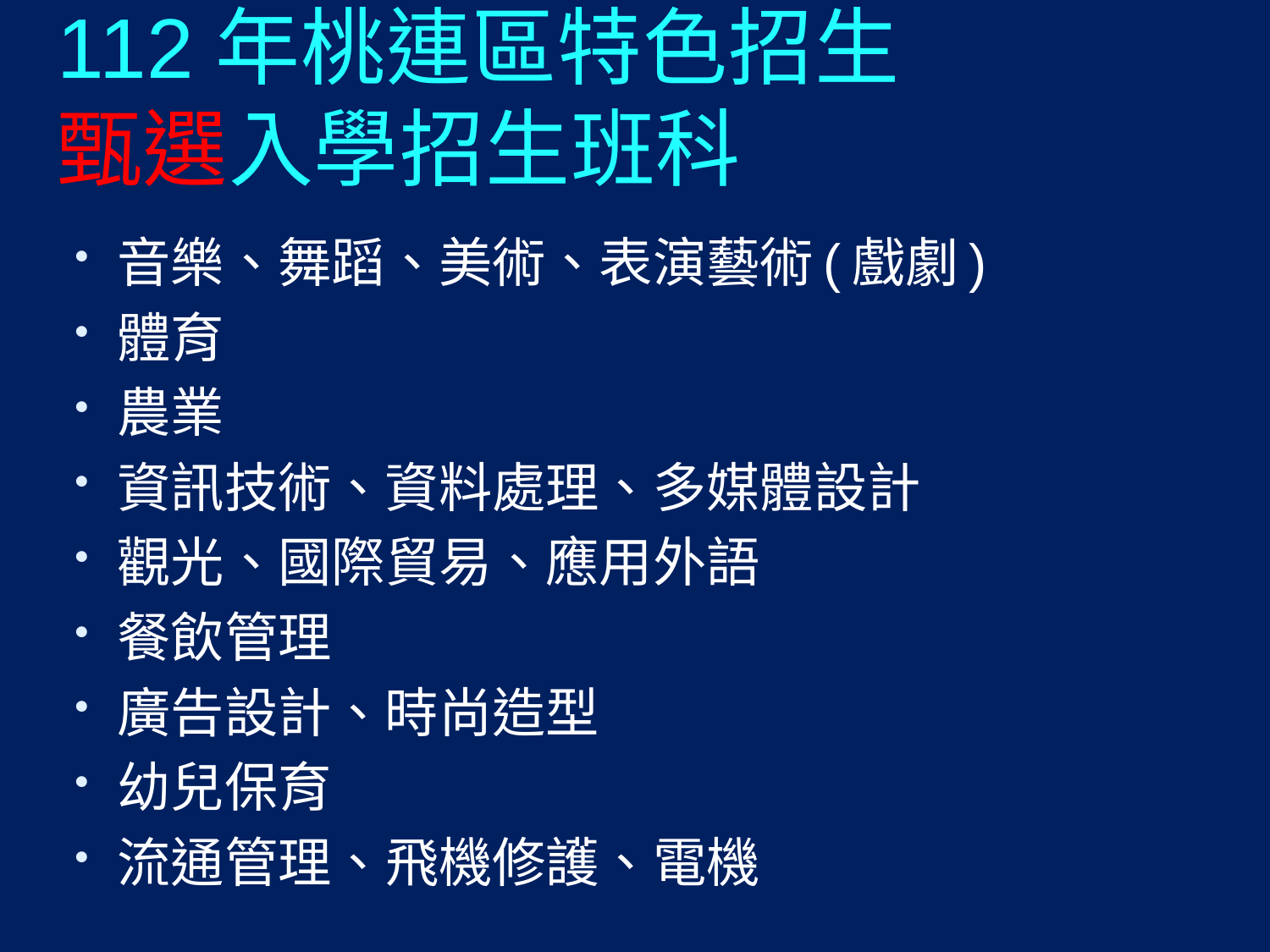

# 112年桃連區特色招生 甄選入學招生班科
音樂、舞蹈、美術、表演藝術(戲劇)
體育
農業
資訊技術、資料處理、多媒體設計
觀光、國際貿易、應用外語
餐飲管理
廣告設計、時尚造型
幼兒保育
流通管理、飛機修護、電機